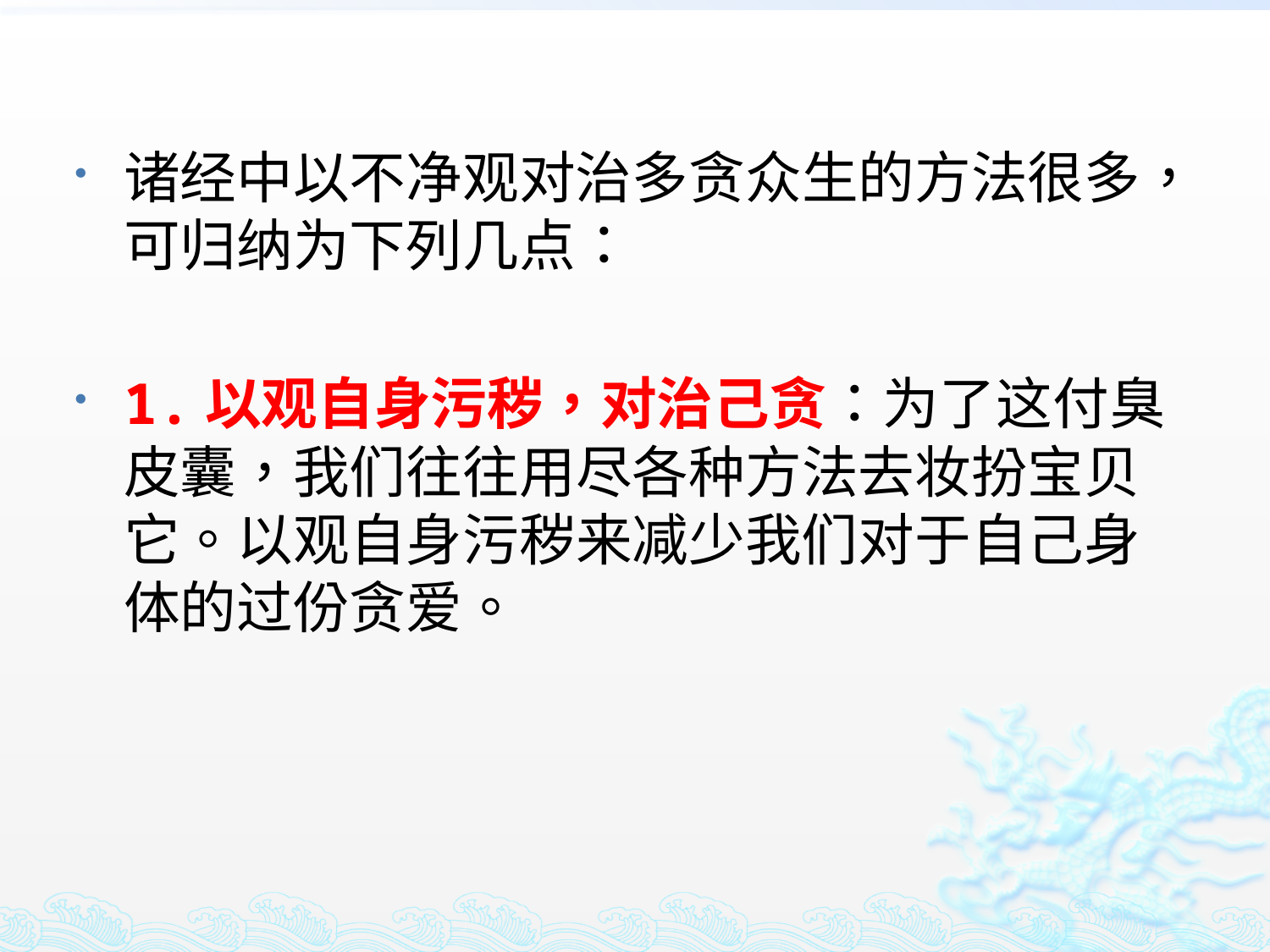

诸经中以不净观对治多贪众生的方法很多，可归纳为下列几点：

1.以观自身污秽，对治己贪：为了这付臭皮囊，我们往往用尽各种方法去妆扮宝贝它。以观自身污秽来减少我们对于自己身体的过份贪爱。